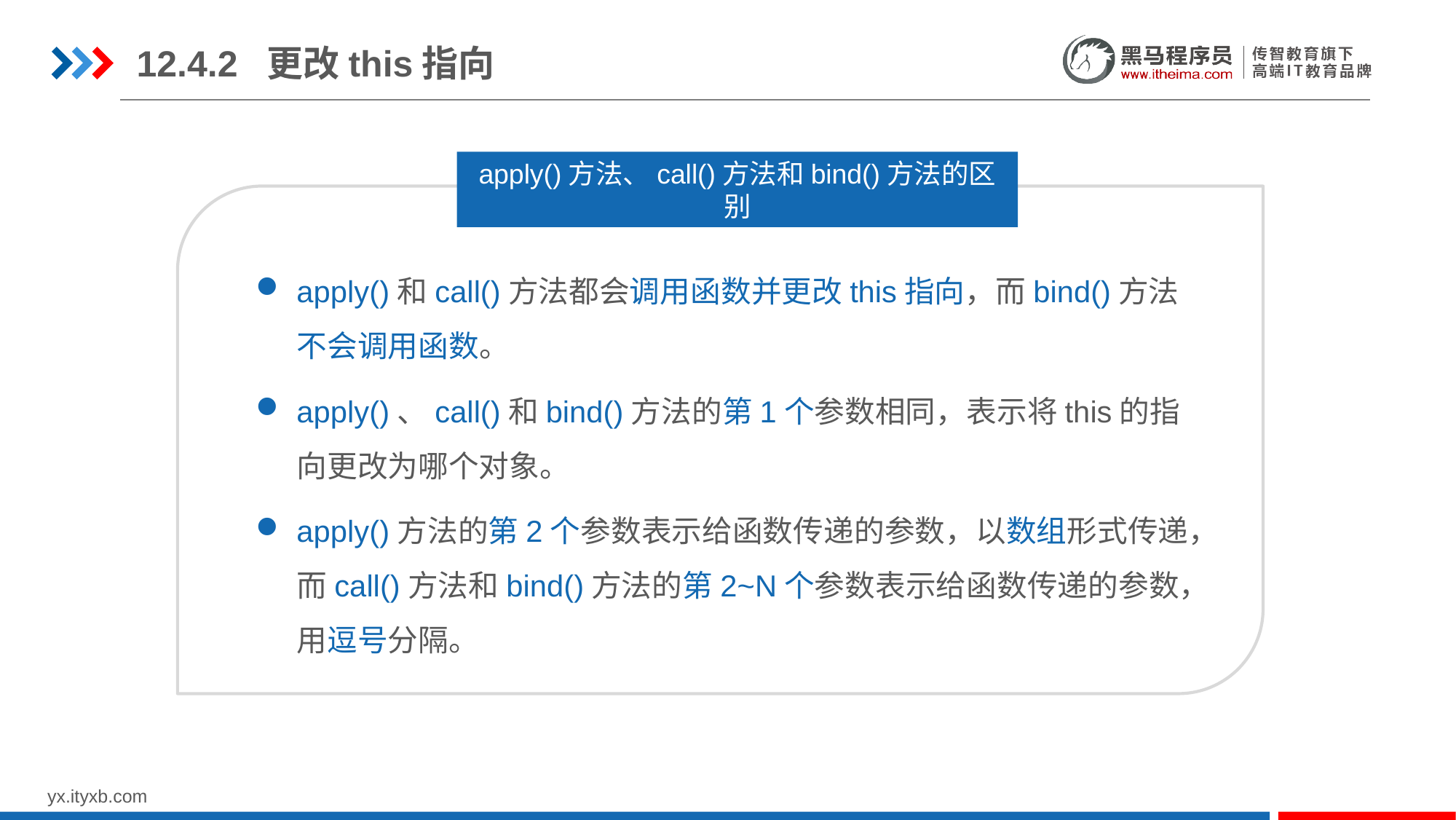

12.4.2  更改this指向
apply()方法、call()方法和bind()方法的区别

apply()和call()方法都会调用函数并更改this指向，而bind()方法不会调用函数。

apply()、call()和bind()方法的第1个参数相同，表示将this的指向更改为哪个对象。

apply()方法的第2个参数表示给函数传递的参数，以数组形式传递，而call()方法和bind()方法的第2~N个参数表示给函数传递的参数，用逗号分隔。